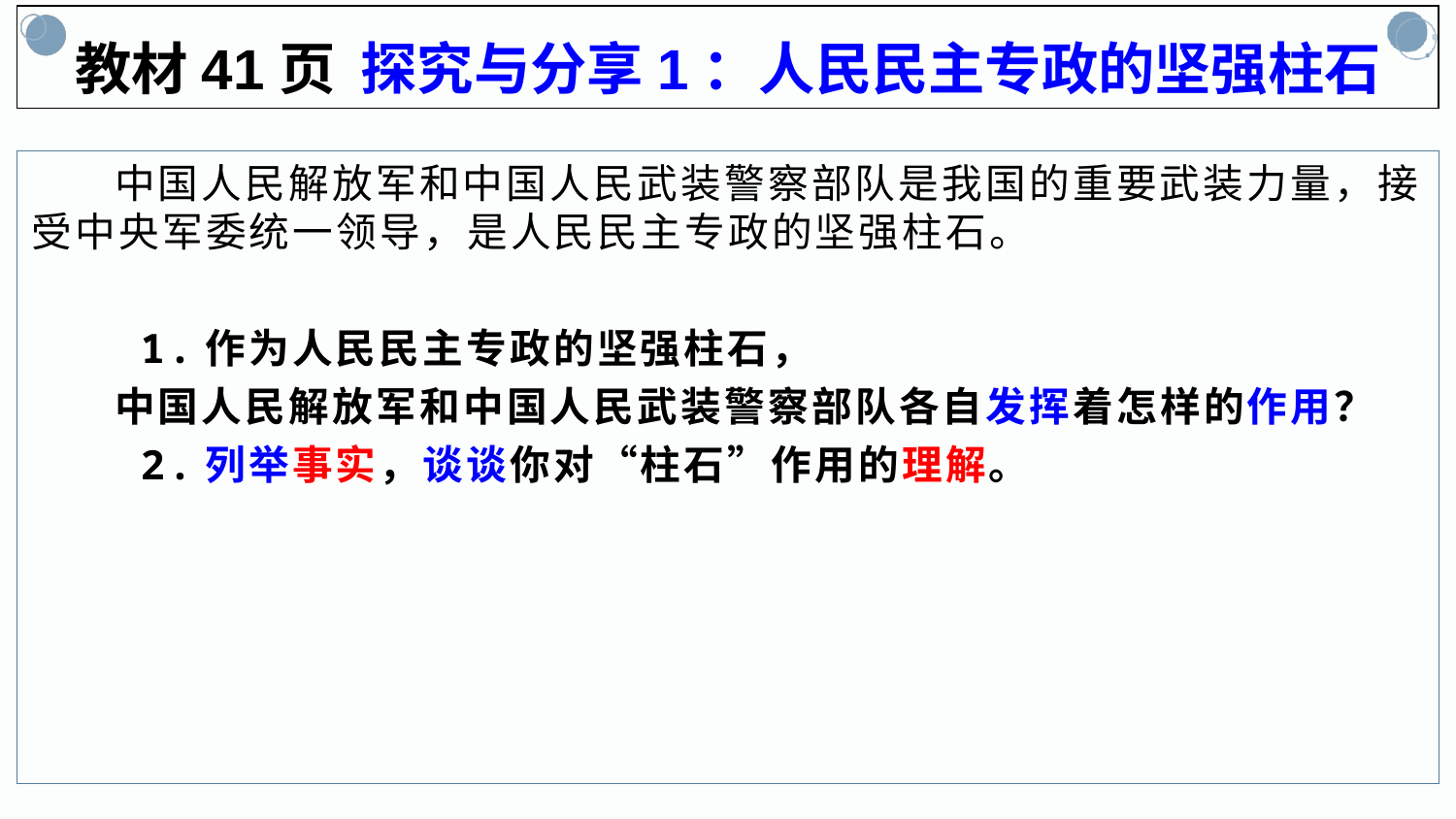

教材41页  探究与分享1：人民民主专政的坚强柱石
      中国人民解放军和中国人民武装警察部队是我国的重要武装力量，接受中央军委统一领导，是人民民主专政的坚强柱石。

    1.作为人民民主专政的坚强柱石，
      中国人民解放军和中国人民武装警察部队各自发挥着怎样的作用？
    2.列举事实，谈谈你对“柱石”作用的理解。